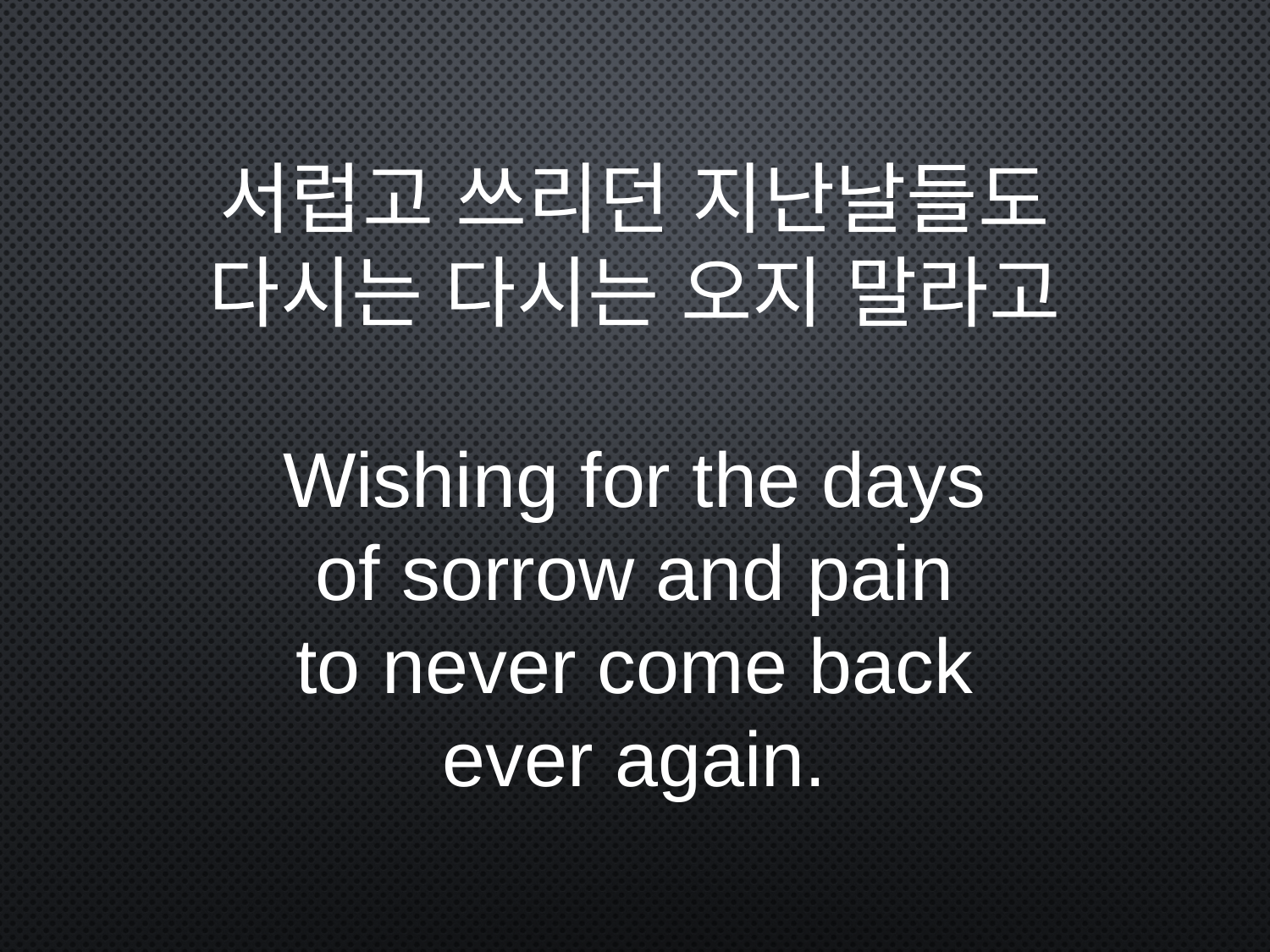

# 서럽고 쓰리던 지난날들도 다시는 다시는 오지 말라고 Wishing for the days of sorrow and pain to never come back ever again.